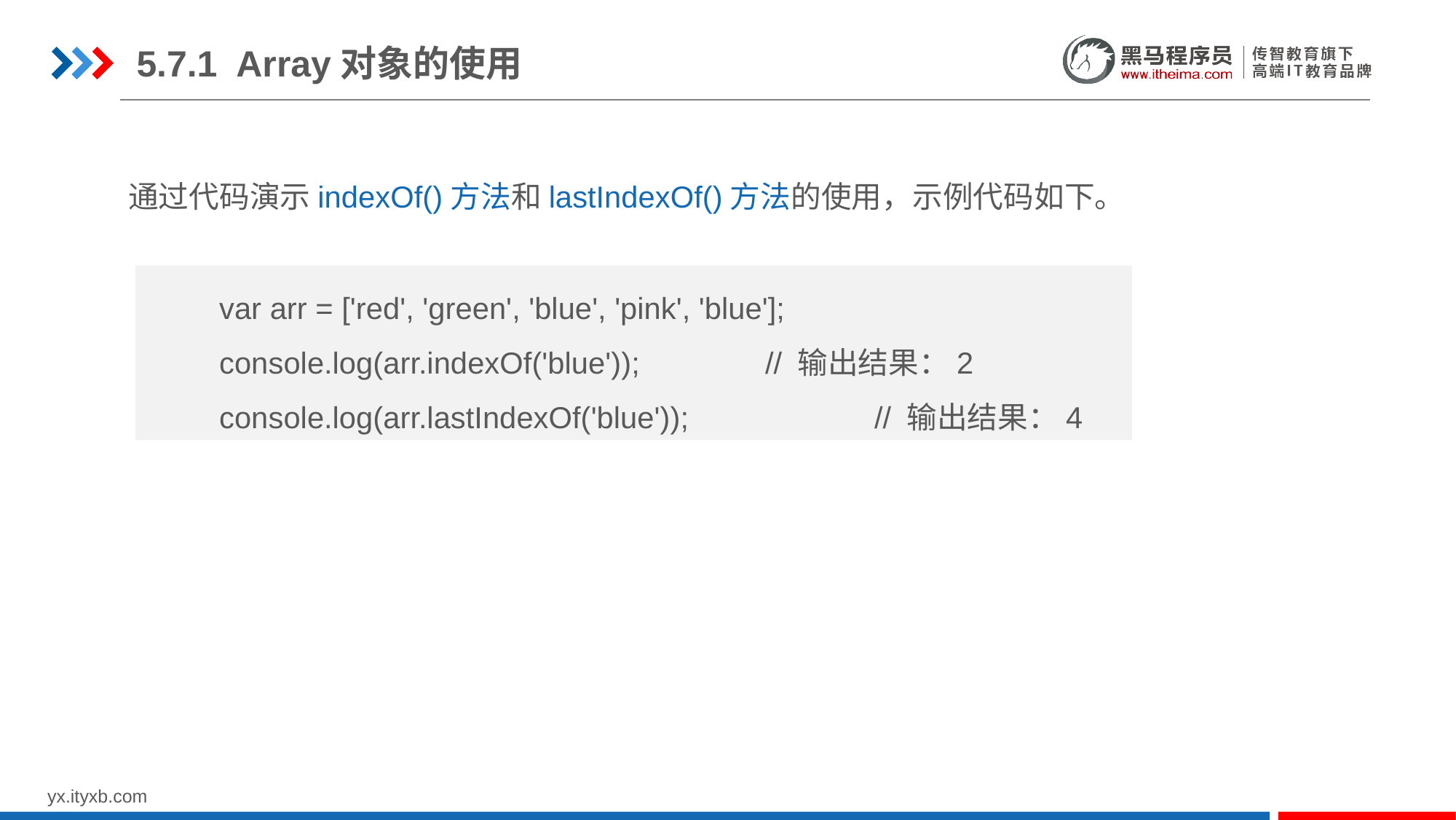

5.7.1  Array对象的使用
通过代码演示indexOf()方法和lastIndexOf()方法的使用，示例代码如下。
var arr = ['red', 'green', 'blue', 'pink', 'blue'];
console.log(arr.indexOf('blue'));		// 输出结果：2
console.log(arr.lastIndexOf('blue'));		// 输出结果：4